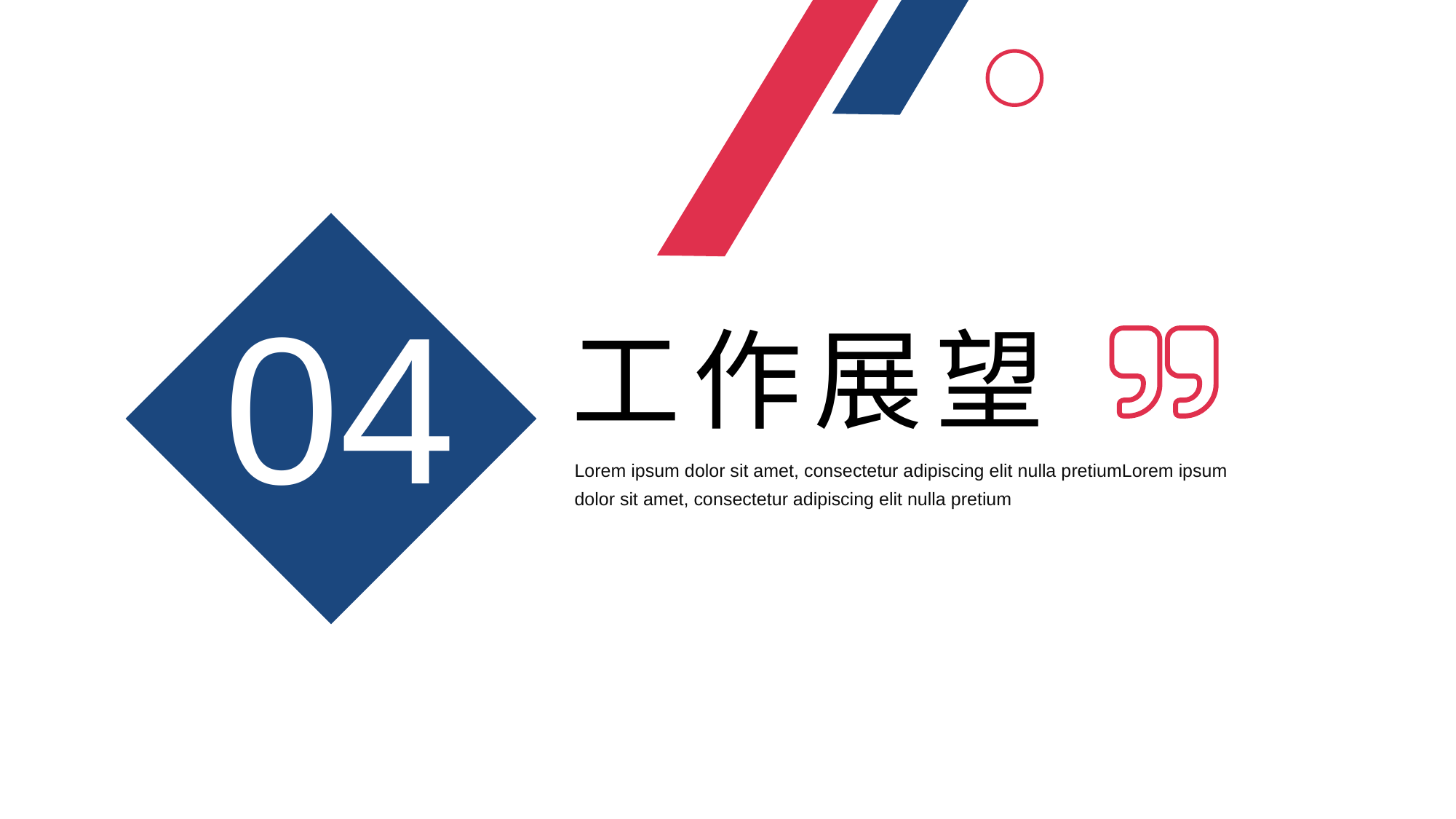

04

工作展望

Lorem ipsum dolor sit amet, consectetur adipiscing elit nulla pretiumLorem ipsum dolor sit amet, consectetur adipiscing elit nulla pretium